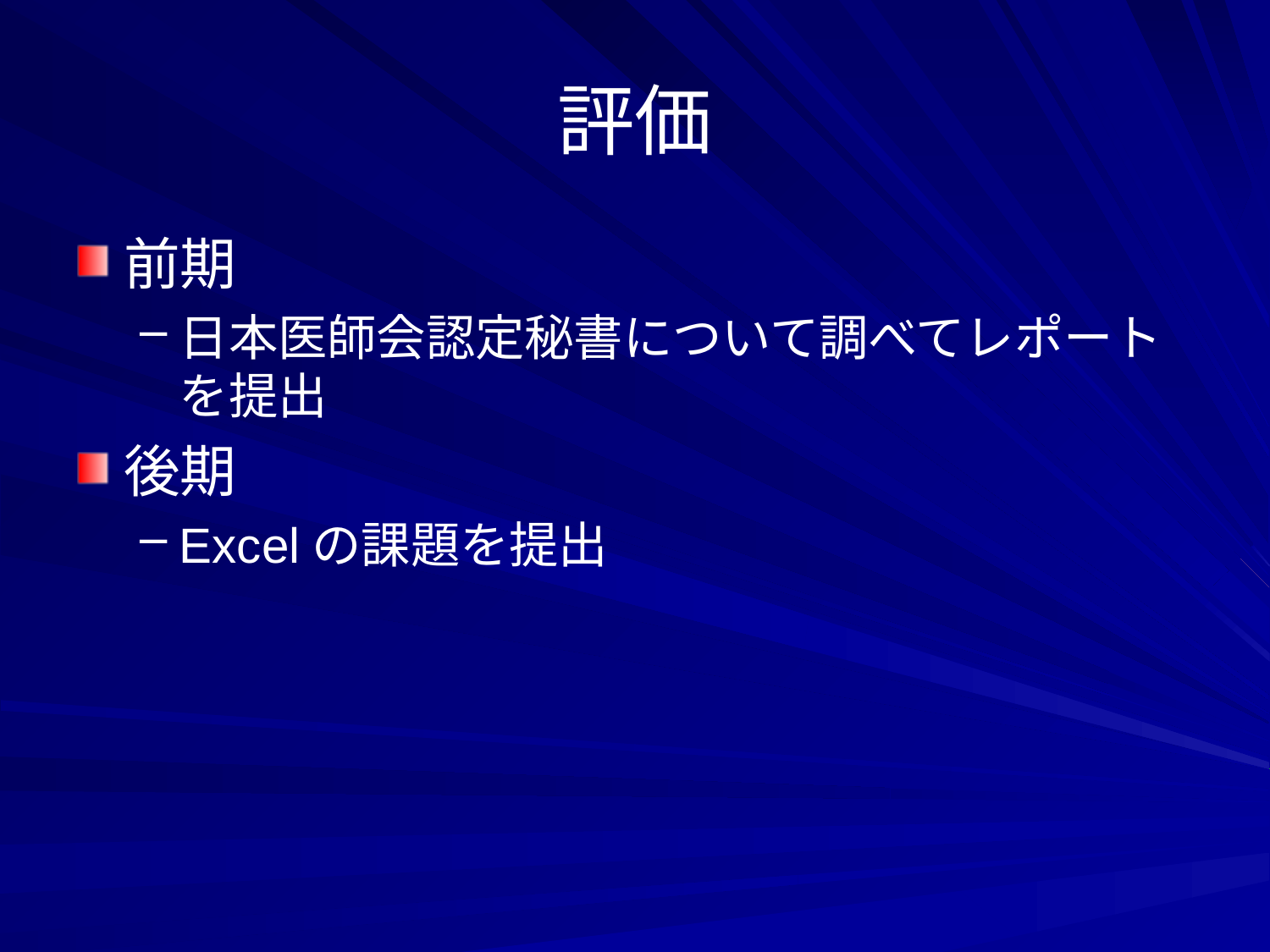

# 評価
前期
日本医師会認定秘書について調べてレポートを提出
後期
Excelの課題を提出